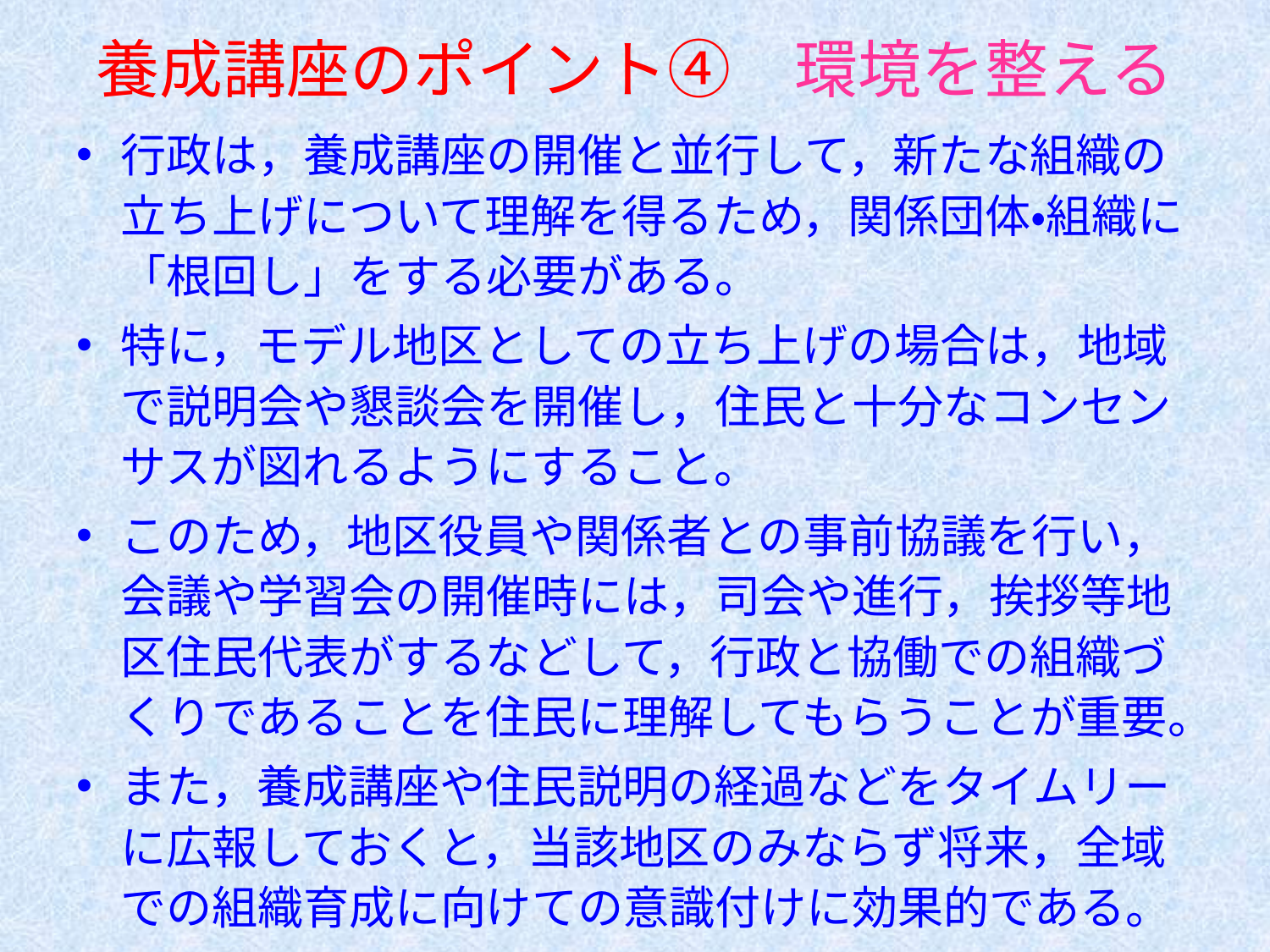

# 養成講座のポイント④　環境を整える
行政は，養成講座の開催と並行して，新たな組織の立ち上げについて理解を得るため，関係団体・組織に「根回し」をする必要がある。
特に，モデル地区としての立ち上げの場合は，地域で説明会や懇談会を開催し，住民と十分なコンセンサスが図れるようにすること。
このため，地区役員や関係者との事前協議を行い，会議や学習会の開催時には，司会や進行，挨拶等地区住民代表がするなどして，行政と協働での組織づくりであることを住民に理解してもらうことが重要。
また，養成講座や住民説明の経過などをタイムリーに広報しておくと，当該地区のみならず将来，全域での組織育成に向けての意識付けに効果的である。